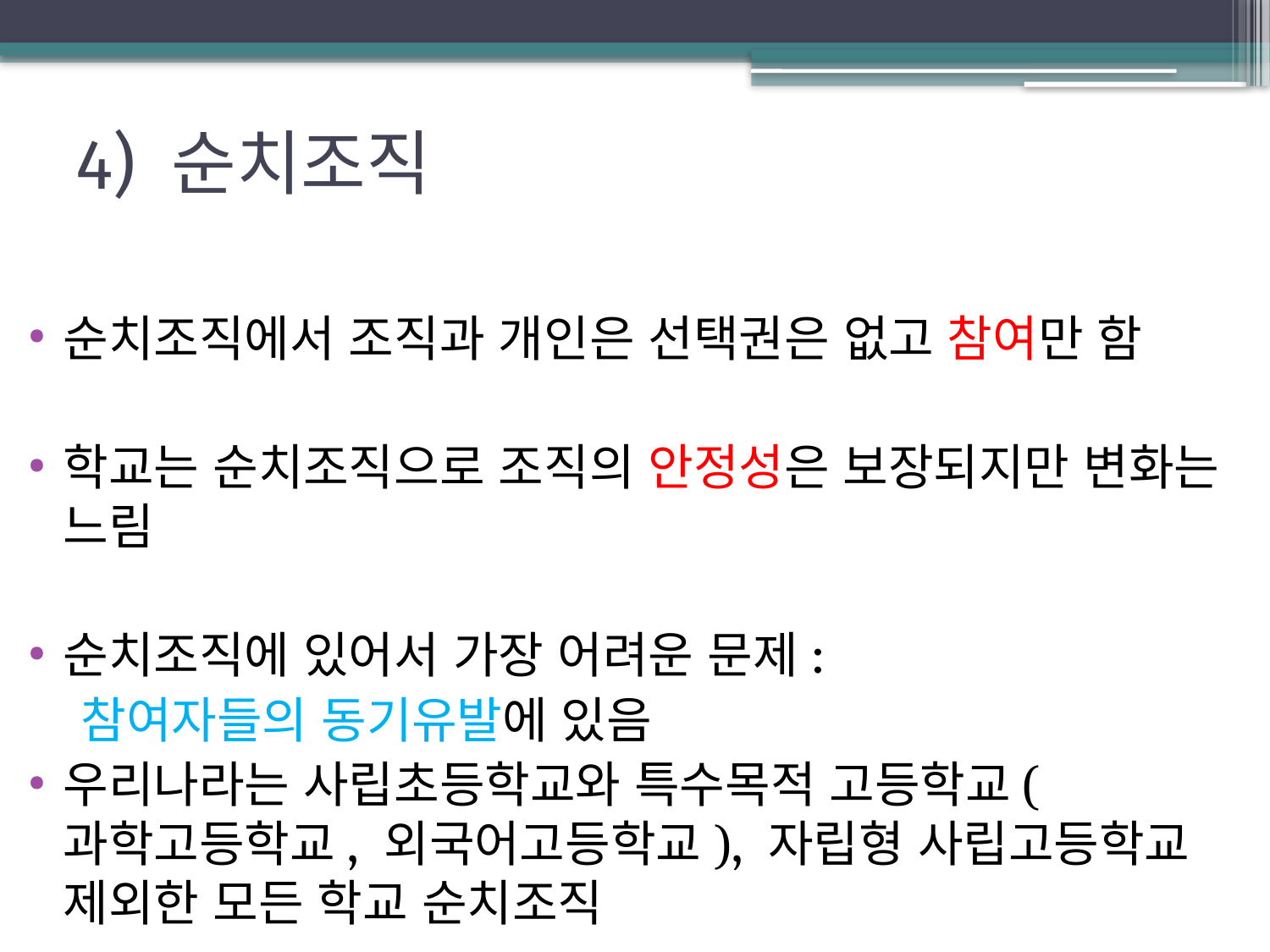

# 4) 순치조직

순치조직에서 조직과 개인은 선택권은 없고 참여만 함

학교는 순치조직으로 조직의 안정성은 보장되지만 변화는 느림

순치조직에 있어서 가장 어려운 문제:
   참여자들의 동기유발에 있음
우리나라는 사립초등학교와 특수목적 고등학교(과학고등학교, 외국어고등학교), 자립형 사립고등학교 제외한 모든 학교 순치조직